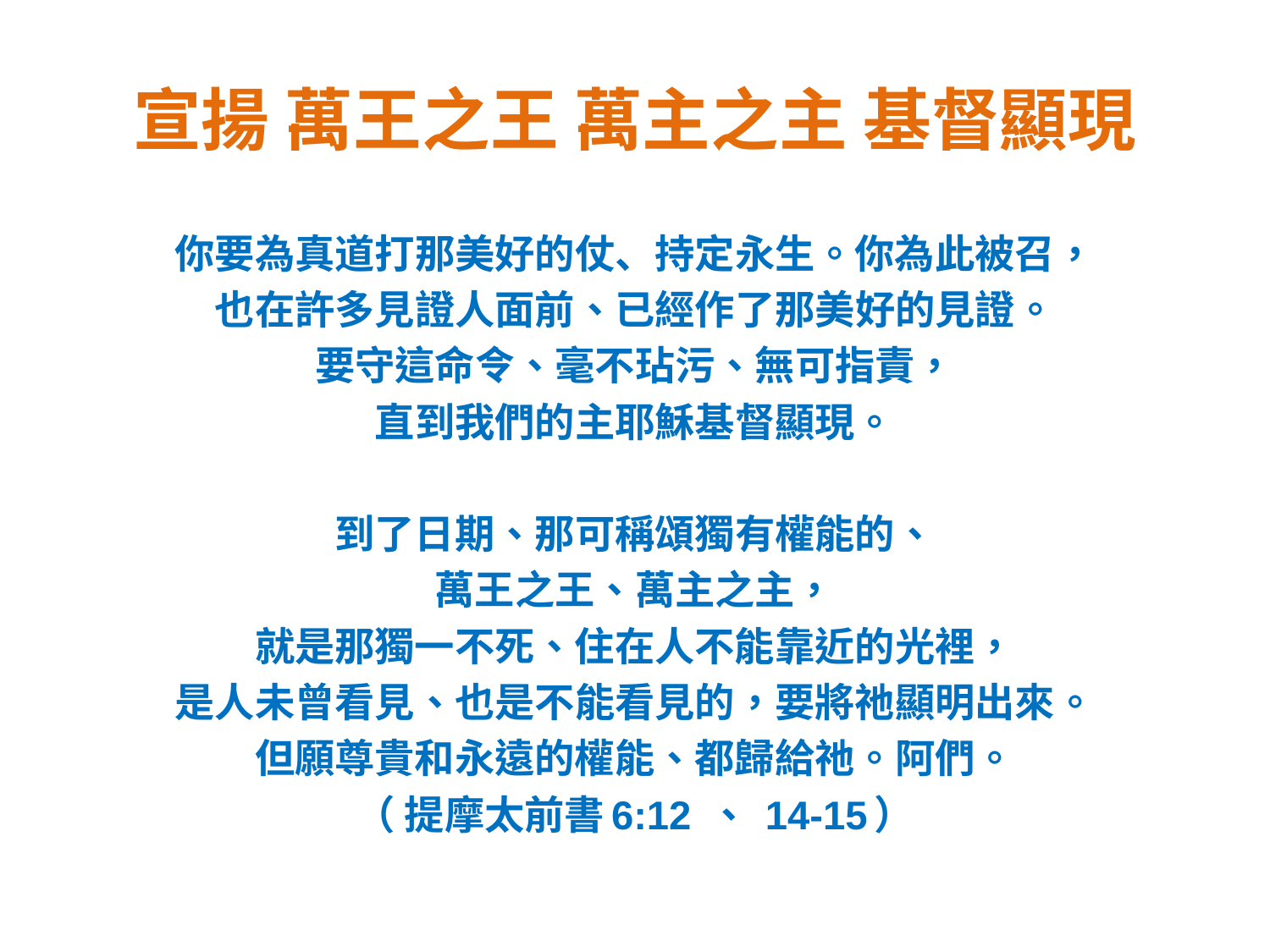

# 宣揚 萬王之王 萬主之主 基督顯現
你要為真道打那美好的仗、持定永生。你為此被召，
也在許多見證人面前、已經作了那美好的見證。
要守這命令、毫不玷污、無可指責，
直到我們的主耶穌基督顯現。

到了日期、那可稱頌獨有權能的、
萬王之王、萬主之主，
就是那獨一不死、住在人不能靠近的光裡，
是人未曾看見、也是不能看見的，要將祂顯明出來。
但願尊貴和永遠的權能、都歸給祂。阿們。
（ 提摩太前書6:12 、 14-15）